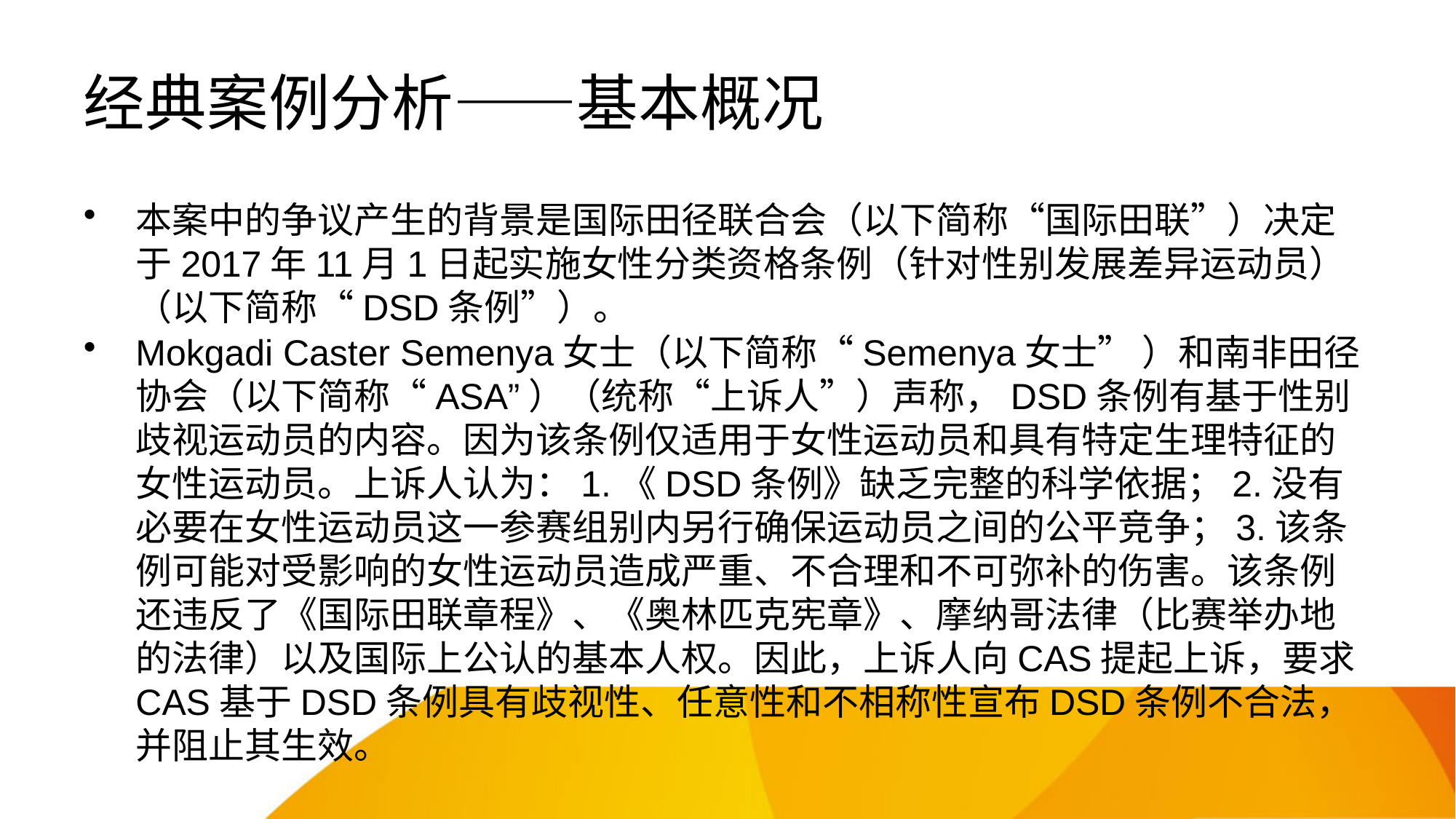

# 经典案例分析——基本概况
本案中的争议产生的背景是国际田径联合会（以下简称“国际田联”）决定于2017年11月1日起实施女性分类资格条例（针对性别发展差异运动员）（以下简称“DSD条例”）。
Mokgadi Caster Semenya女士（以下简称“Semenya女士” ）和南非田径协会（以下简称“ASA”）（统称“上诉人”）声称，DSD条例有基于性别歧视运动员的内容。因为该条例仅适用于女性运动员和具有特定生理特征的女性运动员。上诉人认为：1.《DSD条例》缺乏完整的科学依据；2.没有必要在女性运动员这一参赛组别内另行确保运动员之间的公平竞争；3.该条例可能对受影响的女性运动员造成严重、不合理和不可弥补的伤害。该条例还违反了《国际田联章程》、《奥林匹克宪章》、摩纳哥法律（比赛举办地的法律）以及国际上公认的基本人权。因此，上诉人向CAS提起上诉，要求CAS基于DSD条例具有歧视性、任意性和不相称性宣布DSD条例不合法，并阻止其生效。